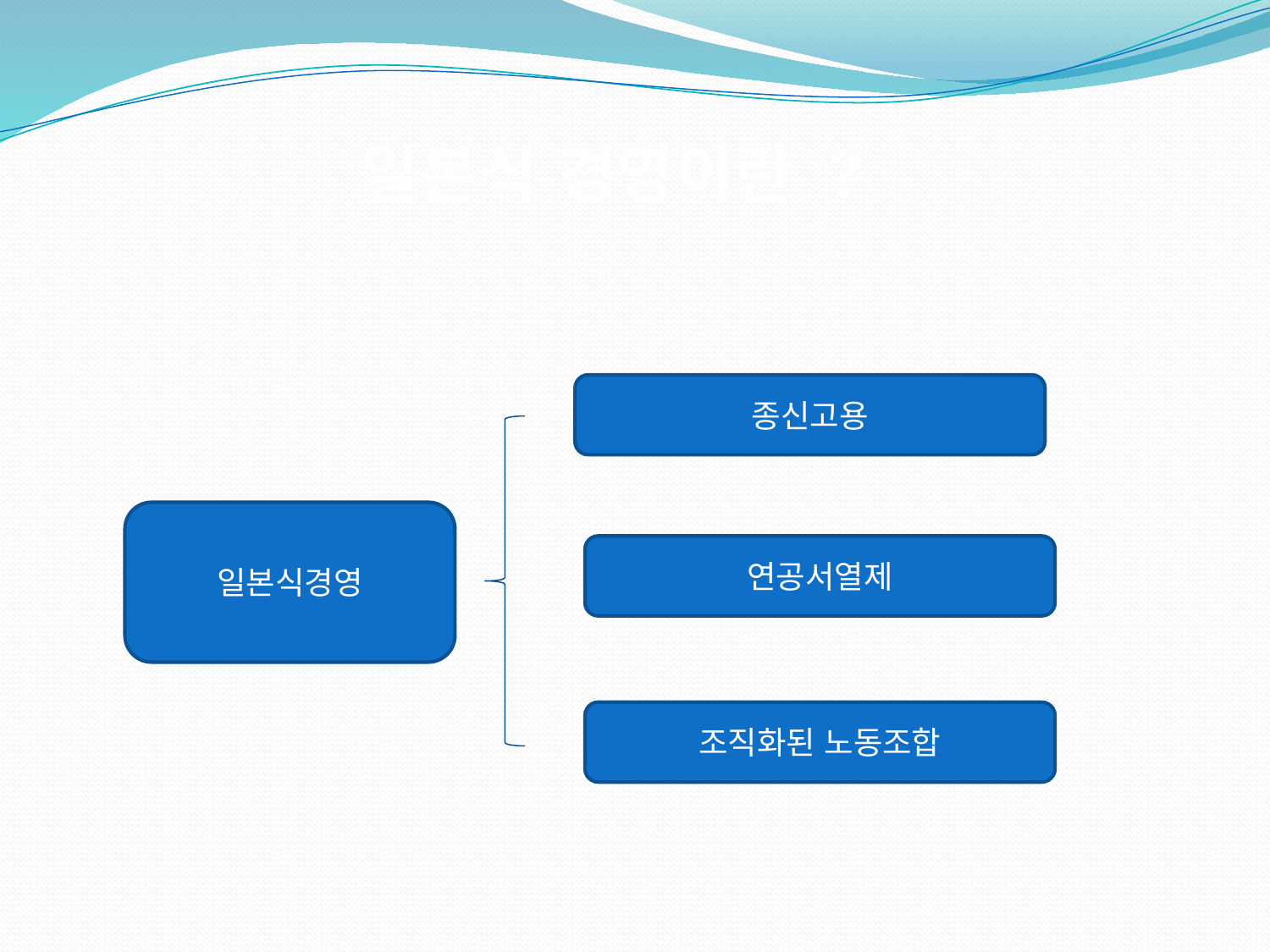

일본식 경영이란 ?
종신고용

일본식경영
연공서열제
조직화된 노동조합